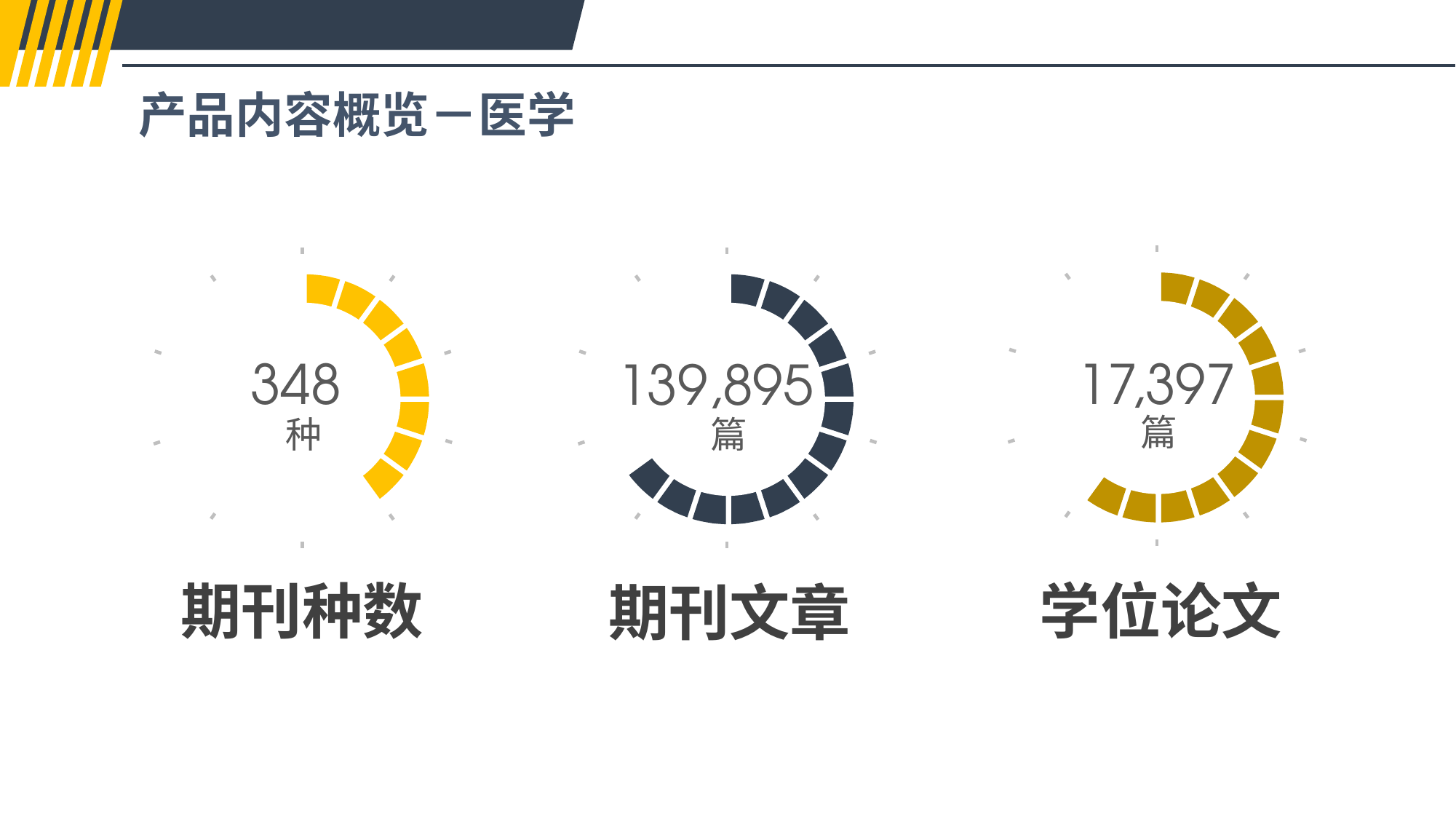

产品内容概览－医学

篇

种

篇
17,397
348
139,895
学位论文
期刊种数
期刊文章